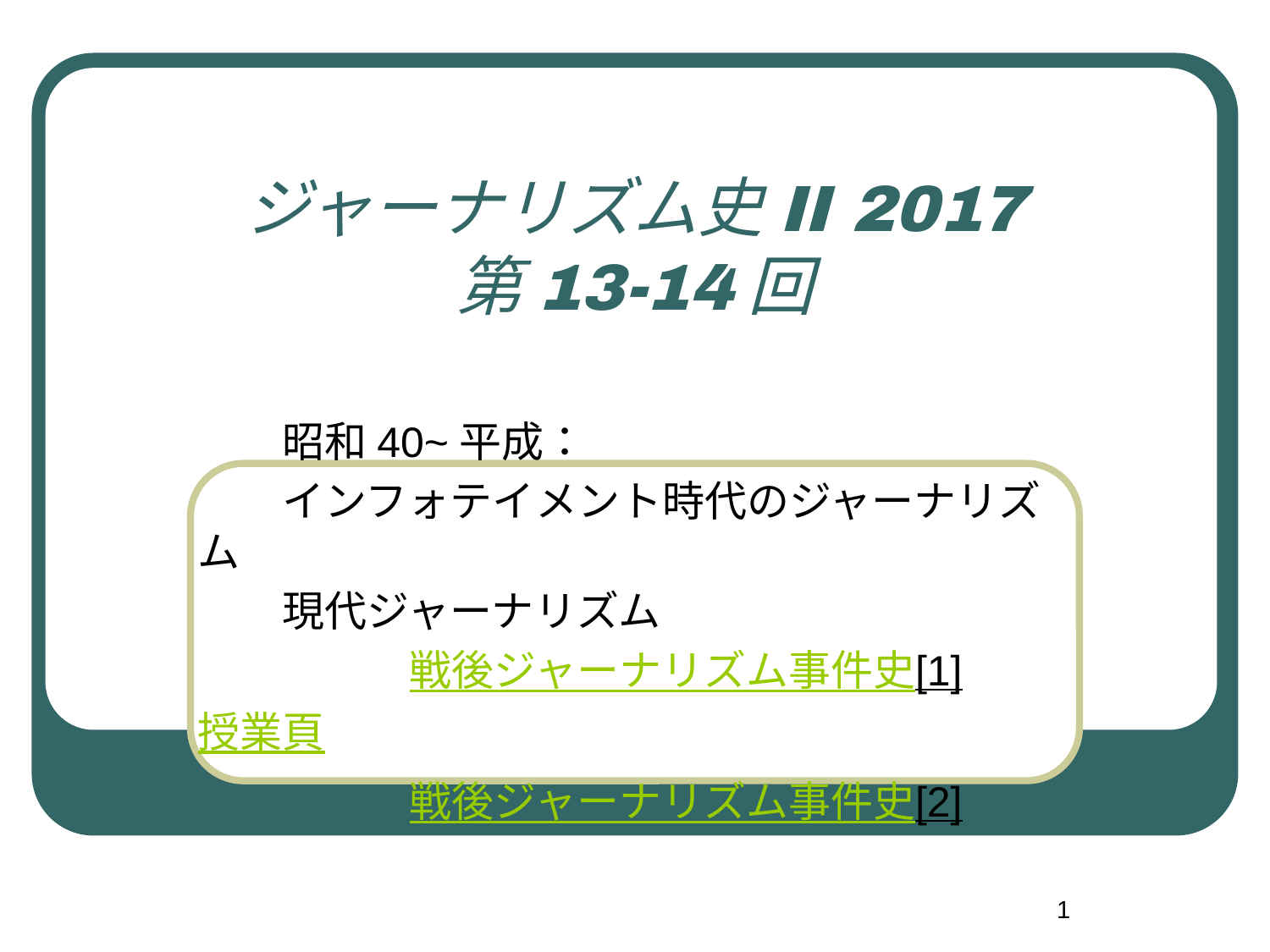

# ジャーナリズム史II 2017 第13-14回
　　昭和40~平成：
　　インフォテイメント時代のジャーナリズム
　　現代ジャーナリズム
　　　　　戦後ジャーナリズム事件史[1]   授業頁
　　　　　戦後ジャーナリズム事件史[2]
1